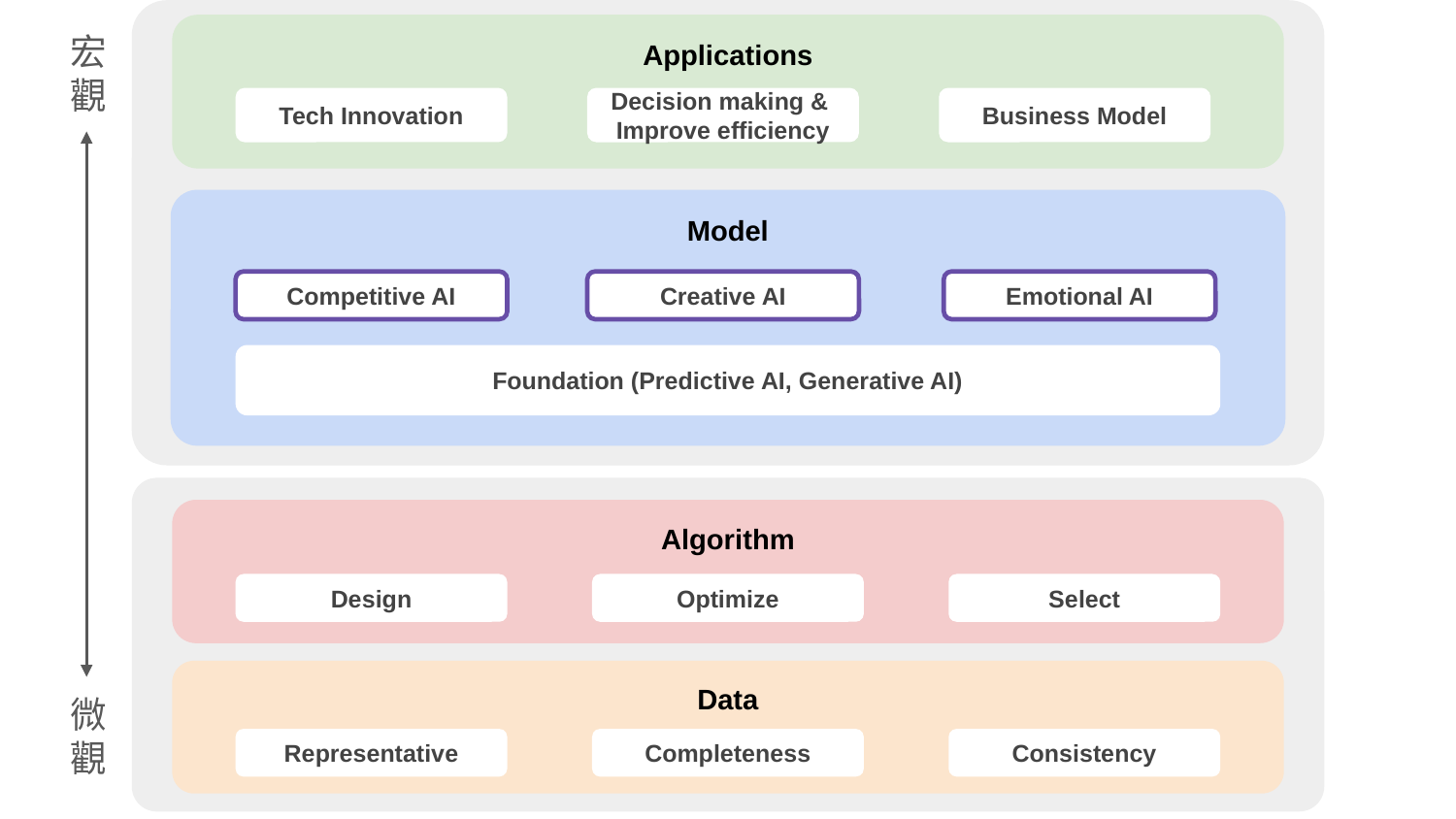

Applications
宏觀
Tech Innovation
Decision making &  Improve efficiency
Business Model
Model
Competitive AI
Creative AI
Emotional AI
Foundation (Predictive AI, Generative AI)

Algorithm
Design
Optimize
Select
Data
微觀
Representative
Completeness
Consistency